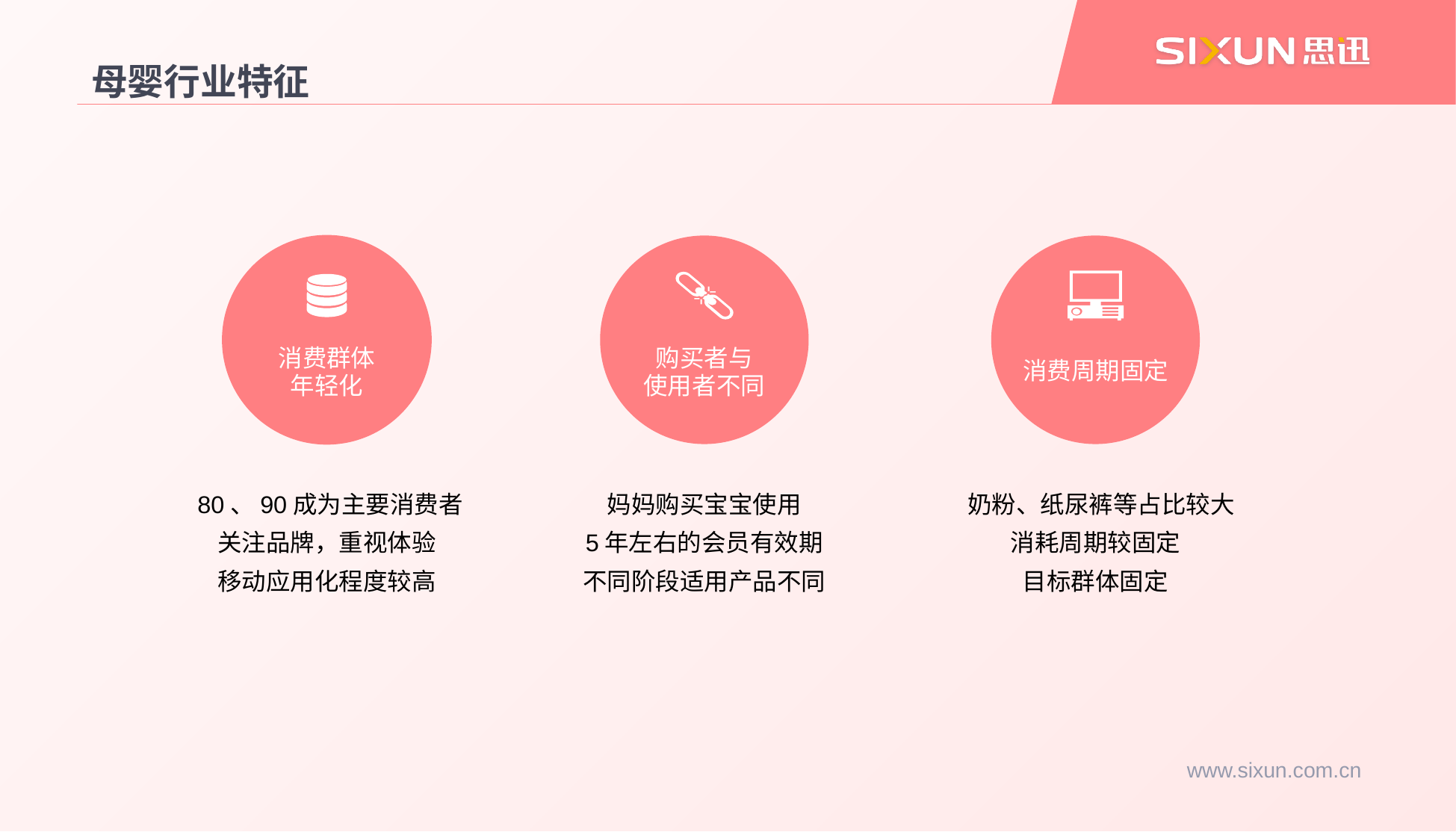

母婴行业特征

消费群体
年轻化
购买者与
使用者不同
消费周期固定
 80、90成为主要消费者
关注品牌，重视体验
移动应用化程度较高
 奶粉、纸尿裤等占比较大
消耗周期较固定
目标群体固定

妈妈购买宝宝使用
5年左右的会员有效期
不同阶段适用产品不同